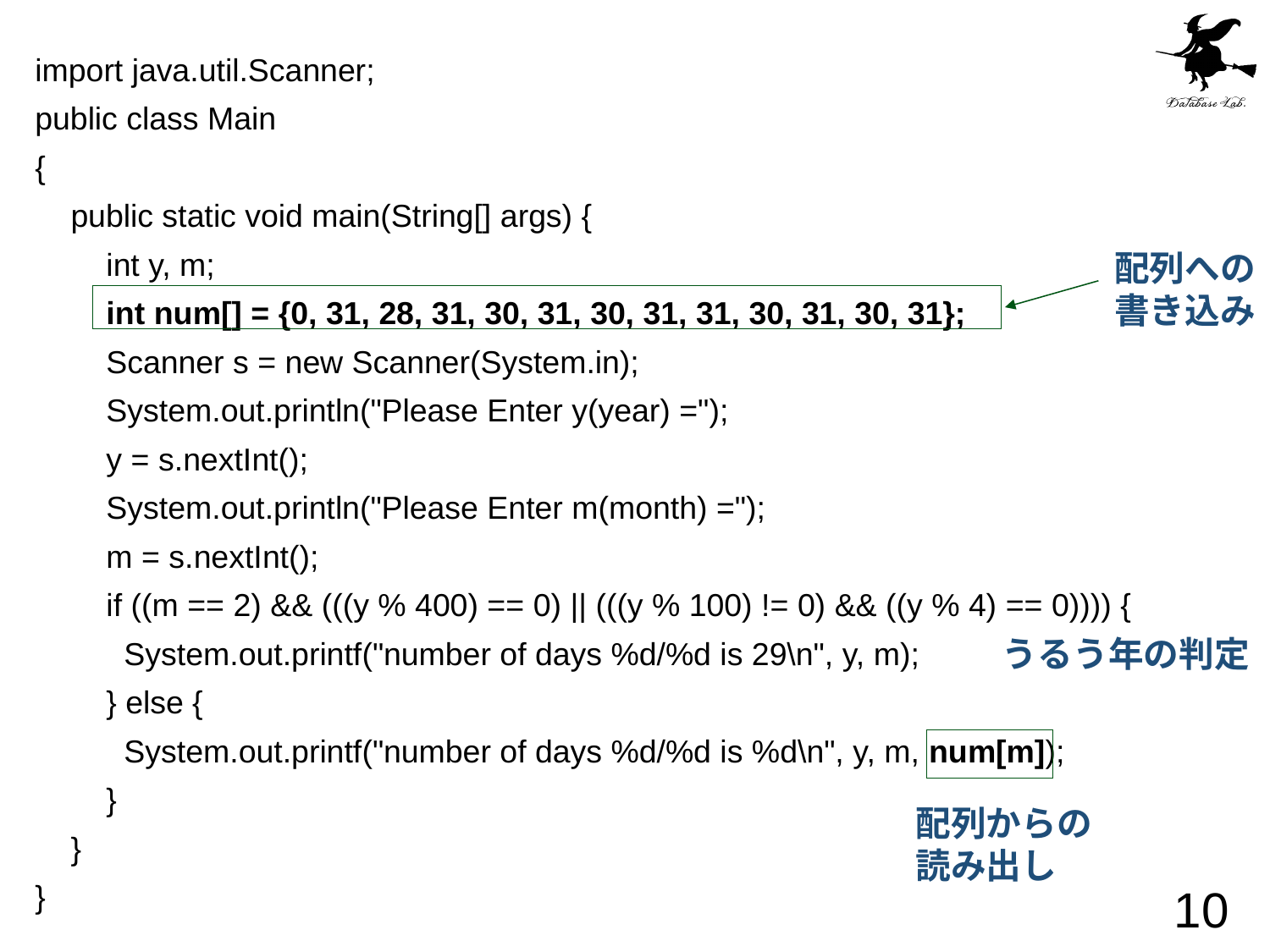

import java.util.Scanner;
public class Main
{
    public static void main(String[] args) {
        int y, m;
        int num[] = {0, 31, 28, 31, 30, 31, 30, 31, 31, 30, 31, 30, 31};
        Scanner s = new Scanner(System.in);
        System.out.println("Please Enter y(year) =");
        y = s.nextInt();
        System.out.println("Please Enter m(month) =");
        m = s.nextInt();
        if ((m == 2) && (((y % 400) == 0) || (((y % 100) != 0) && ((y % 4) == 0)))) {
          System.out.printf("number of days %d/%d is 29\n", y, m);
        } else {
          System.out.printf("number of days %d/%d is %d\n", y, m, num[m]);
        }
    }
}

配列への
書き込み

うるう年の判定

配列からの
読み出し
10